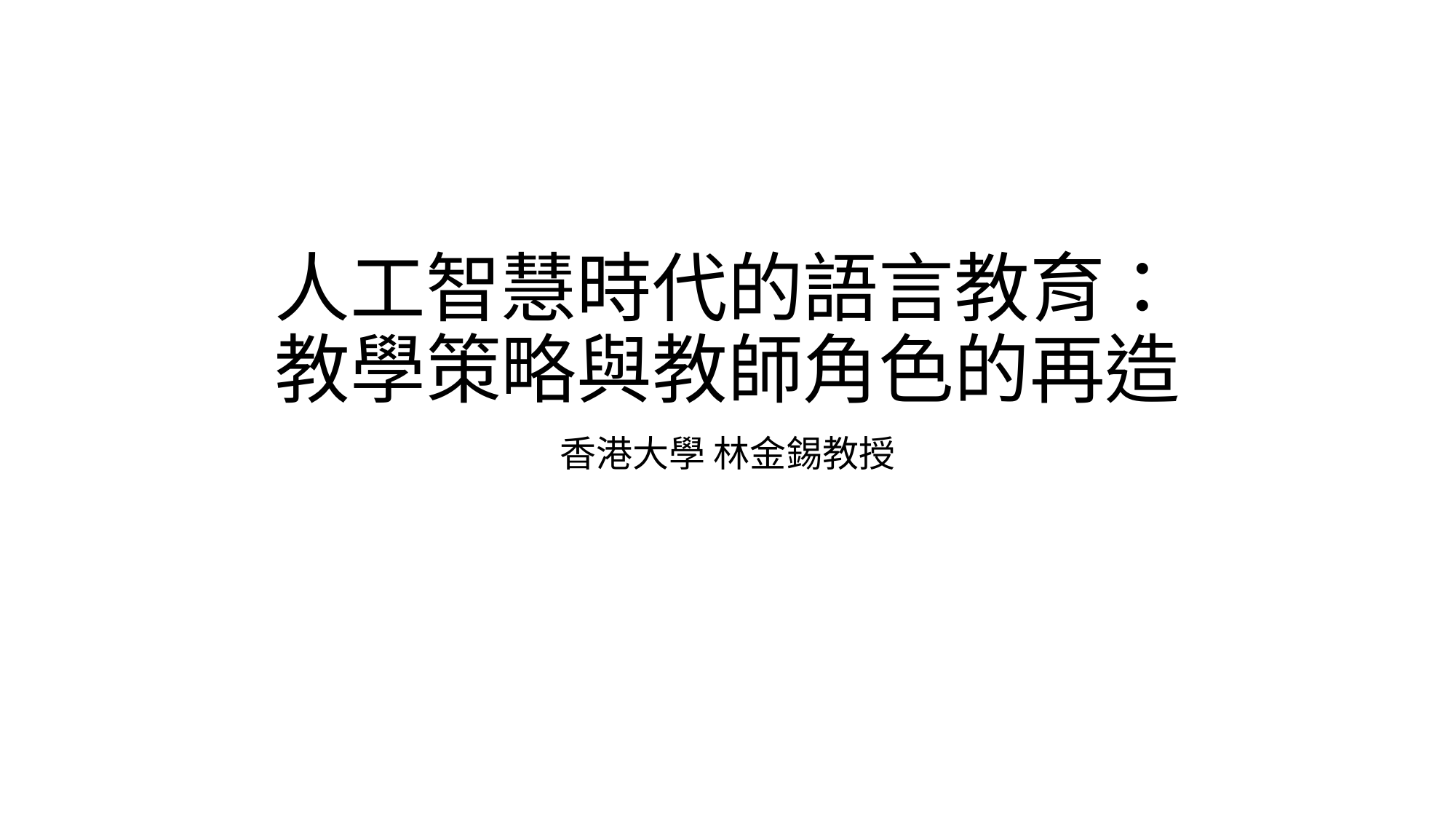

# 人工智慧時代的語言教育： 教學策略與教師角色的再造
香港大學 林金錫教授